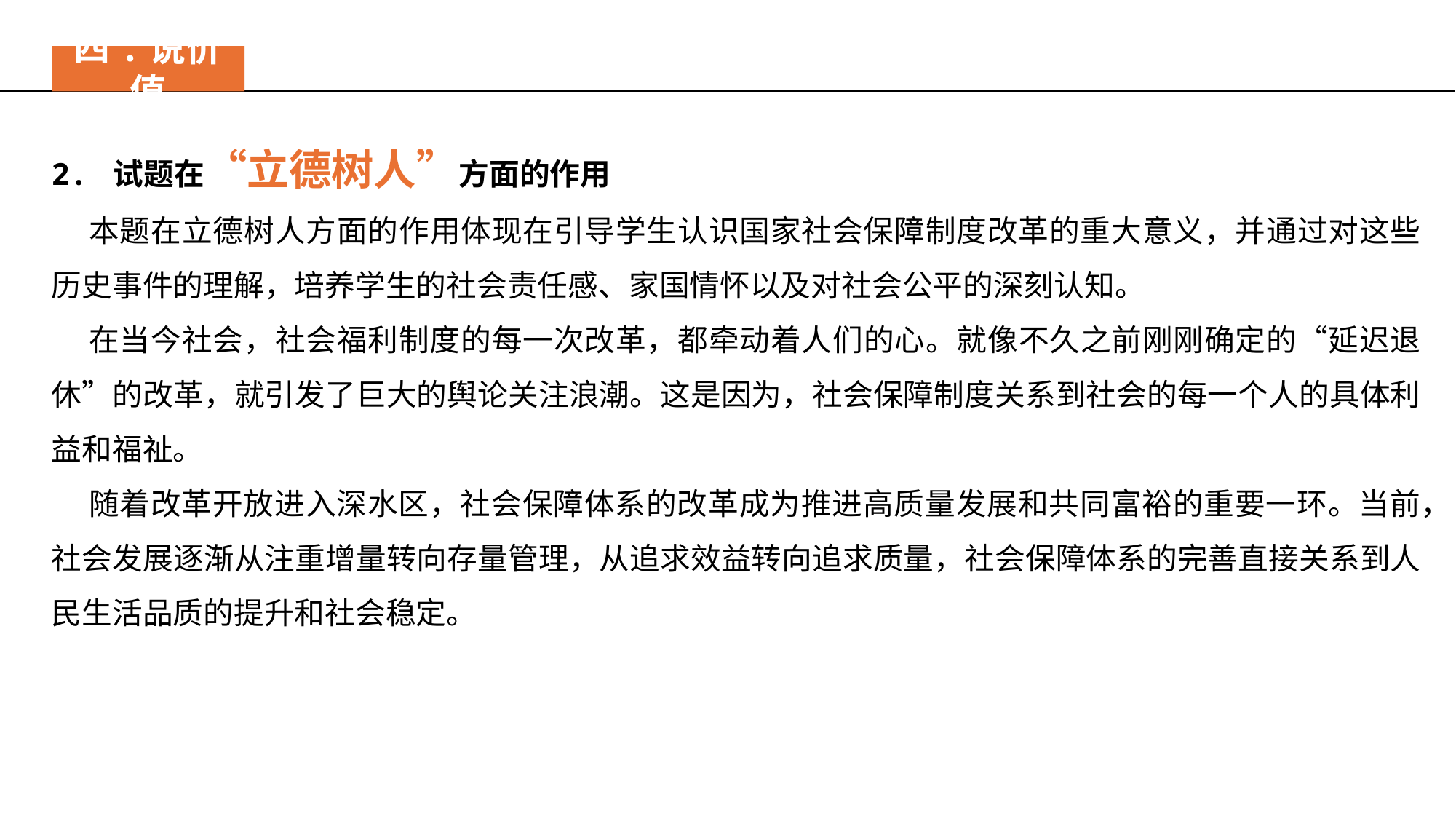

四.说价值
2. 试题在“立德树人”方面的作用
    本题在立德树人方面的作用体现在引导学生认识国家社会保障制度改革的重大意义，并通过对这些历史事件的理解，培养学生的社会责任感、家国情怀以及对社会公平的深刻认知。
    在当今社会，社会福利制度的每一次改革，都牵动着人们的心。就像不久之前刚刚确定的“延迟退休”的改革，就引发了巨大的舆论关注浪潮。这是因为，社会保障制度关系到社会的每一个人的具体利益和福祉。
    随着改革开放进入深水区，社会保障体系的改革成为推进高质量发展和共同富裕的重要一环。当前，社会发展逐渐从注重增量转向存量管理，从追求效益转向追求质量，社会保障体系的完善直接关系到人民生活品质的提升和社会稳定。